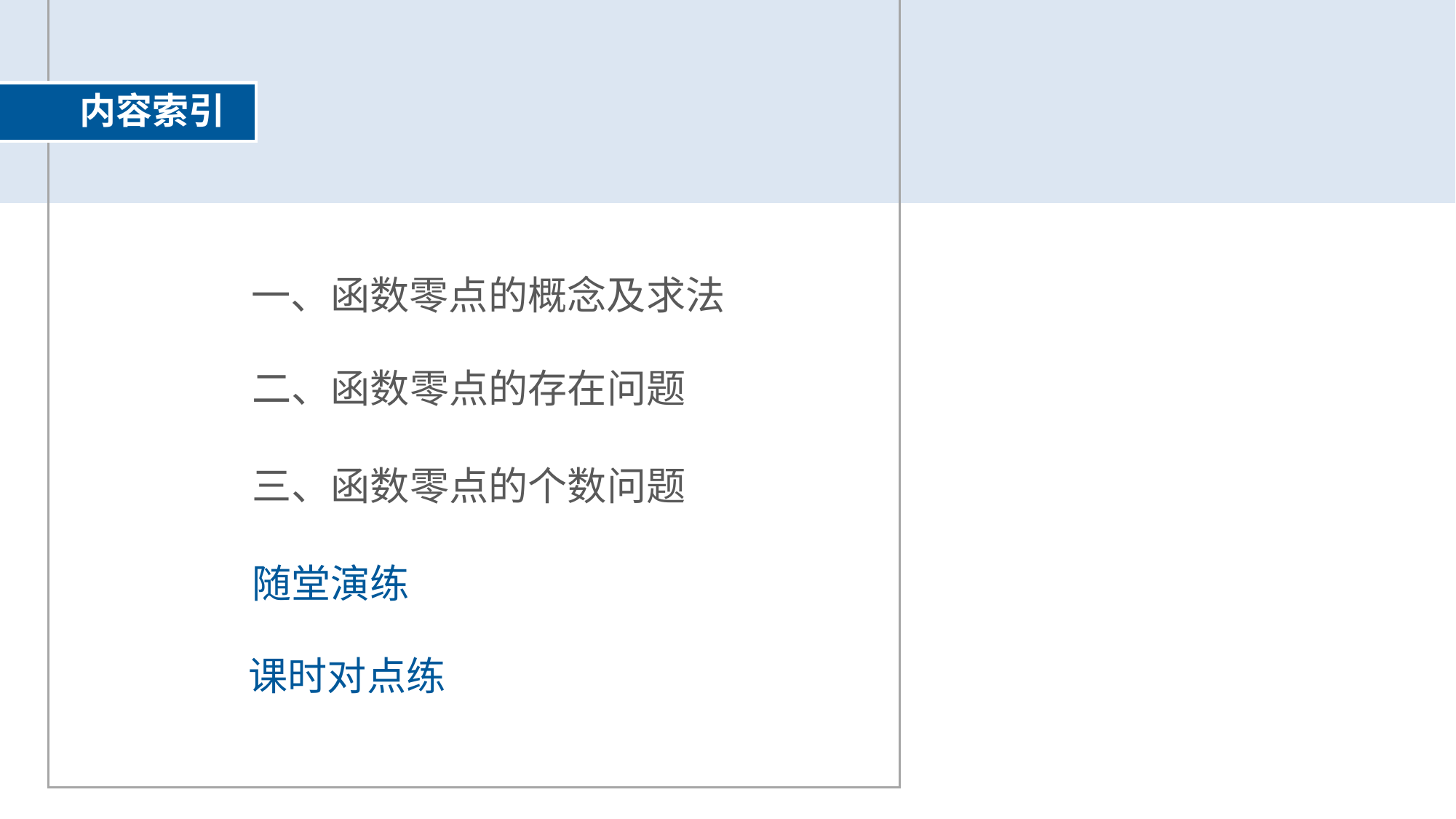

内容索引

一、函数零点的概念及求法
二、函数零点的存在问题
三、函数零点的个数问题
随堂演练
课时对点练